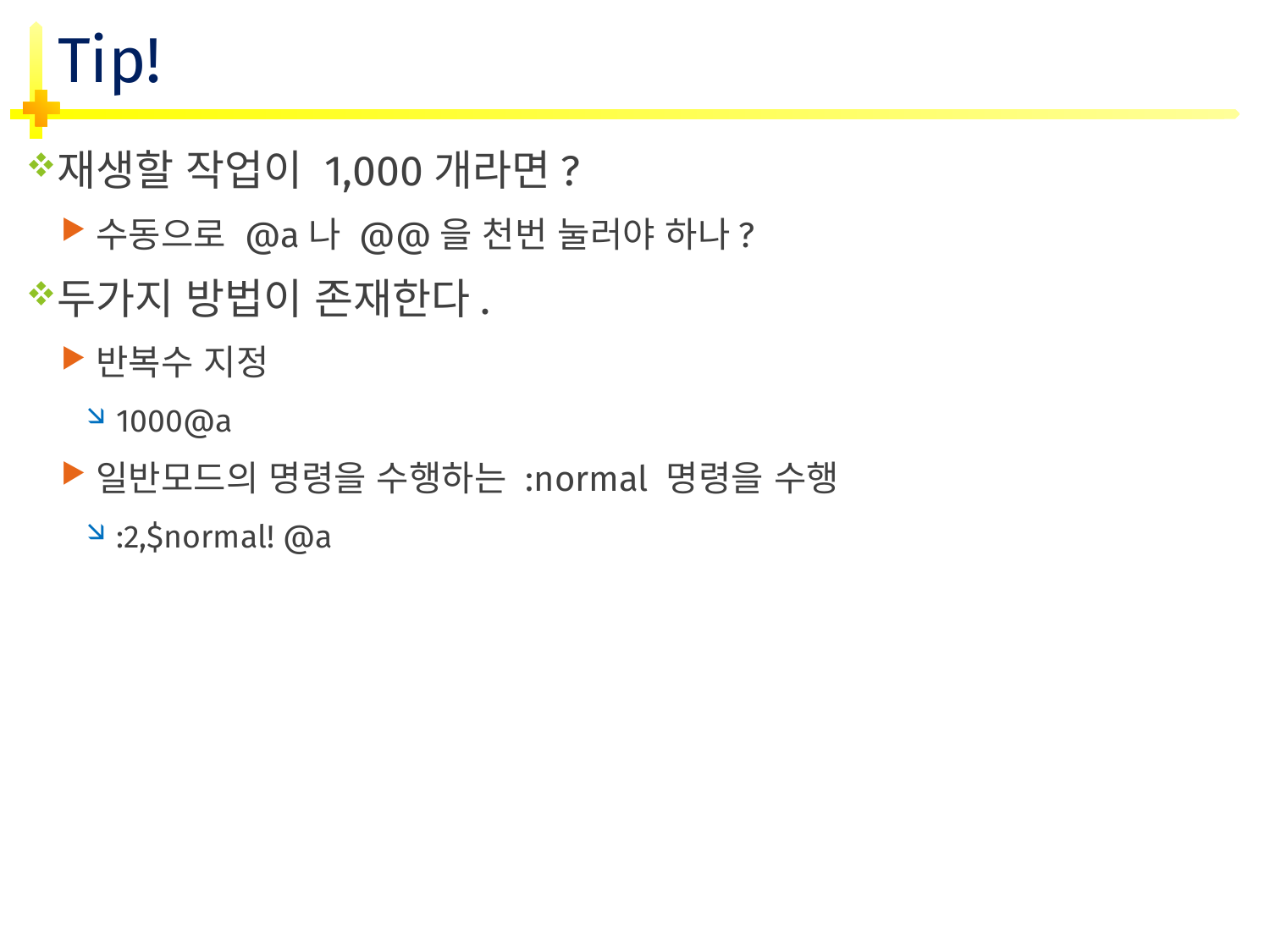

# Tip!
재생할 작업이 1,000개라면?
수동으로 @a나 @@을 천번 눌러야 하나?
두가지 방법이 존재한다.
반복수 지정
1000@a
일반모드의 명령을 수행하는 :normal 명령을 수행
:2,$normal! @a